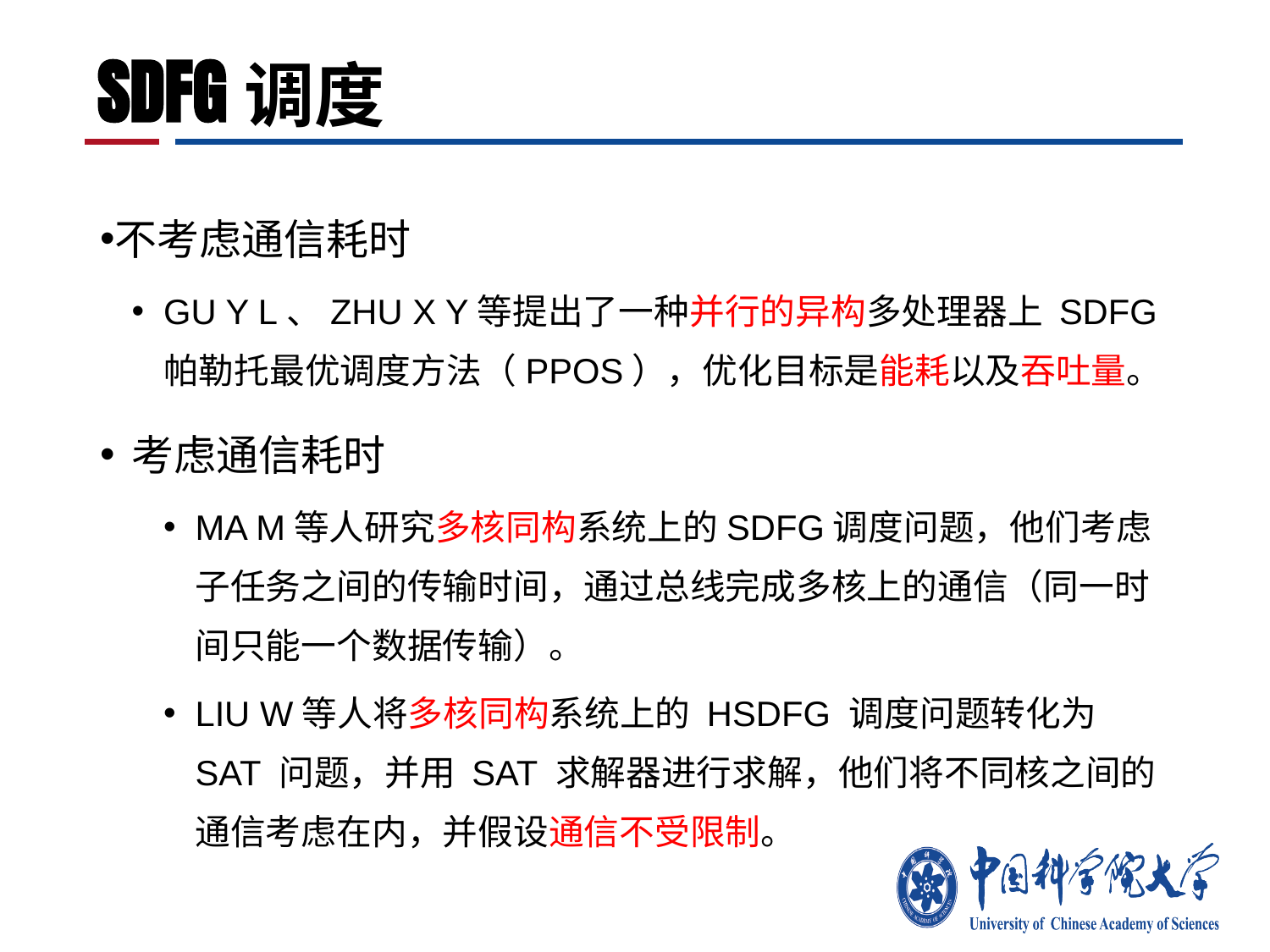

# SDFG调度
不考虑通信耗时
GU Y L、ZHU X Y等提出了一种并行的异构多处理器上 SDFG 帕勒托最优调度方法（PPOS），优化目标是能耗以及吞吐量。
考虑通信耗时
MA M等人研究多核同构系统上的SDFG调度问题，他们考虑子任务之间的传输时间，通过总线完成多核上的通信（同一时间只能一个数据传输）。
LIU W等人将多核同构系统上的 HSDFG 调度问题转化为 SAT 问题，并用 SAT 求解器进行求解，他们将不同核之间的通信考虑在内，并假设通信不受限制。